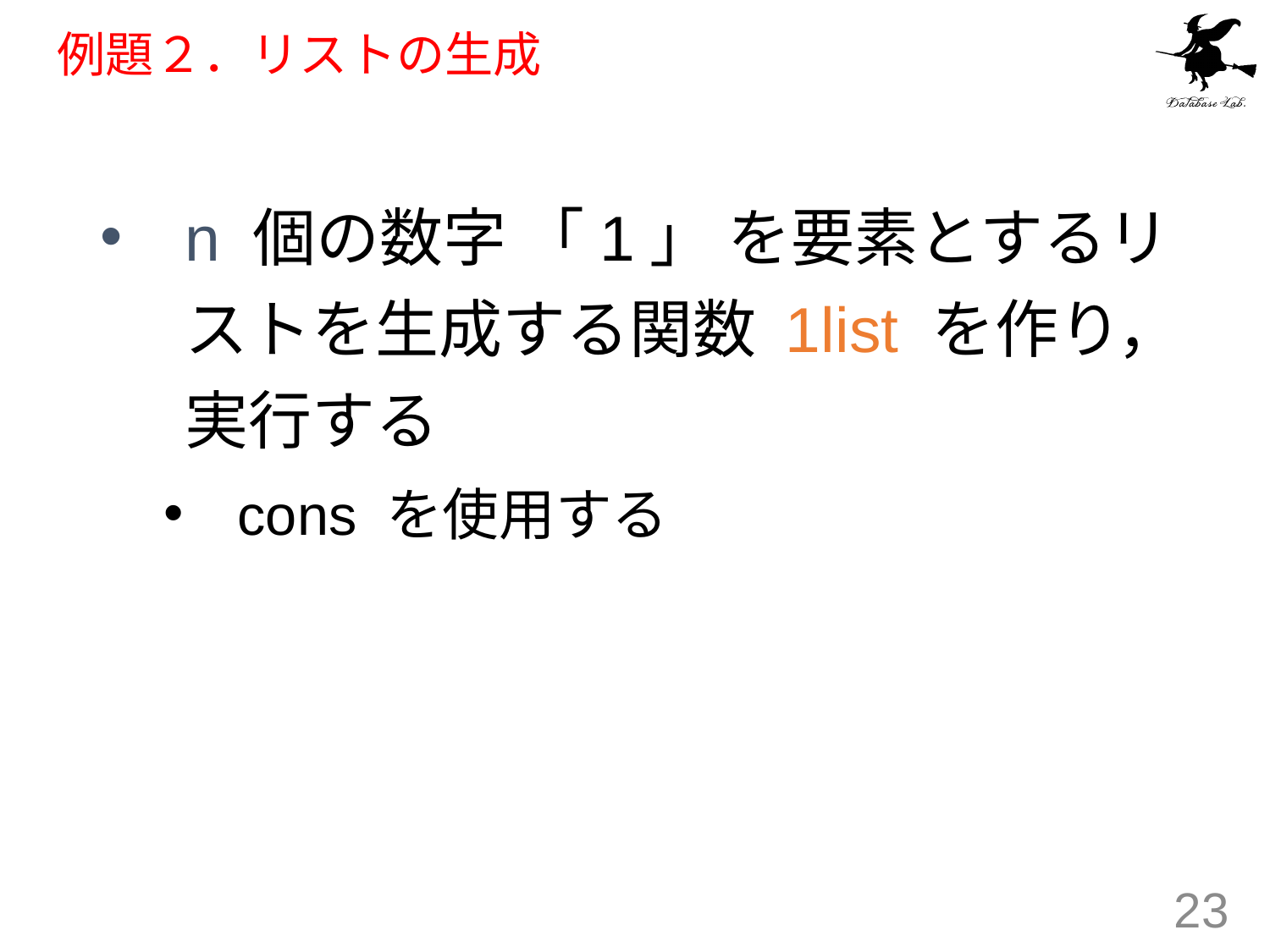

# 例題２．リストの生成
n 個の数字 「1」 を要素とするリストを生成する関数 1list を作り，実行する
cons を使用する

23